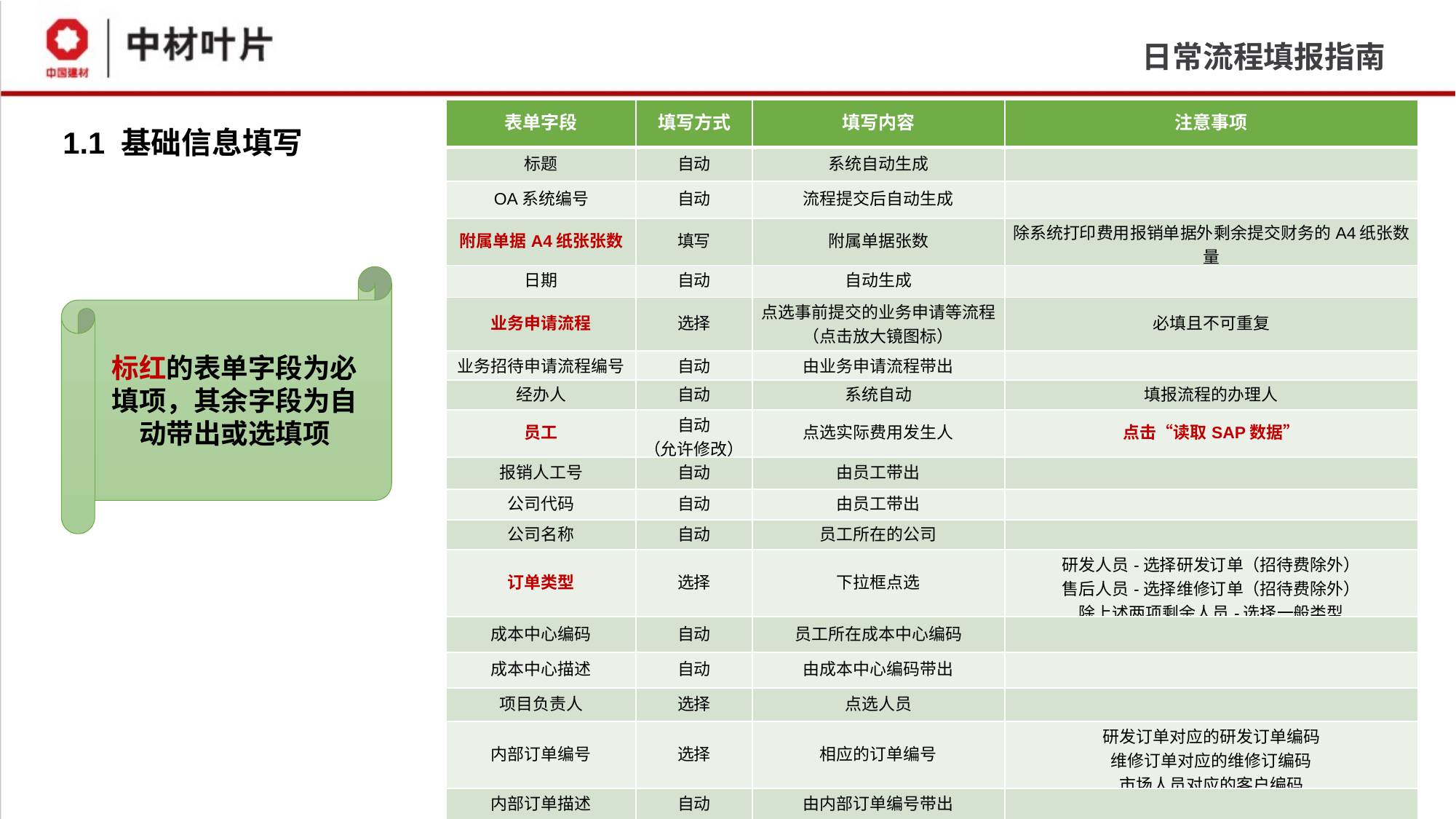

日常流程填报指南
| 表单字段 | 填写方式 | 填写内容 | 注意事项 |
| --- | --- | --- | --- |
| 标题 | 自动 | 系统自动生成 |  |
| OA系统编号 | 自动 | 流程提交后自动生成 |  |
| 附属单据A4纸张张数 | 填写 | 附属单据张数 | 除系统打印费用报销单据外剩余提交财务的A4纸张数量 |
| 日期 | 自动 | 自动生成 |  |
| 业务申请流程 | 选择 | 点选事前提交的业务申请等流程（点击放大镜图标） | 必填且不可重复 |
| 业务招待申请流程编号 | 自动 | 由业务申请流程带出 |  |
| 经办人 | 自动 | 系统自动 | 填报流程的办理人 |
| 员工 | 自动 （允许修改） | 点选实际费用发生人 | 点击“读取SAP数据” |
| 报销人工号 | 自动 | 由员工带出 |  |
| 公司代码 | 自动 | 由员工带出 |  |
| 公司名称 | 自动 | 员工所在的公司 |  |
| 订单类型 | 选择 | 下拉框点选 | 研发人员-选择研发订单（招待费除外） 售后人员-选择维修订单（招待费除外） 除上述两项剩余人员-选择一般类型 |
| 成本中心编码 | 自动 | 员工所在成本中心编码 |  |
| 成本中心描述 | 自动 | 由成本中心编码带出 |  |
| 项目负责人 | 选择 | 点选人员 |  |
| 内部订单编号 | 选择 | 相应的订单编号 | 研发订单对应的研发订单编码 维修订单对应的维修订编码 市场人员对应的客户编码 |
| 内部订单描述 | 自动 | 由内部订单编号带出 |  |
1.1 基础信息填写
标红的表单字段为必填项，其余字段为自动带出或选填项

10